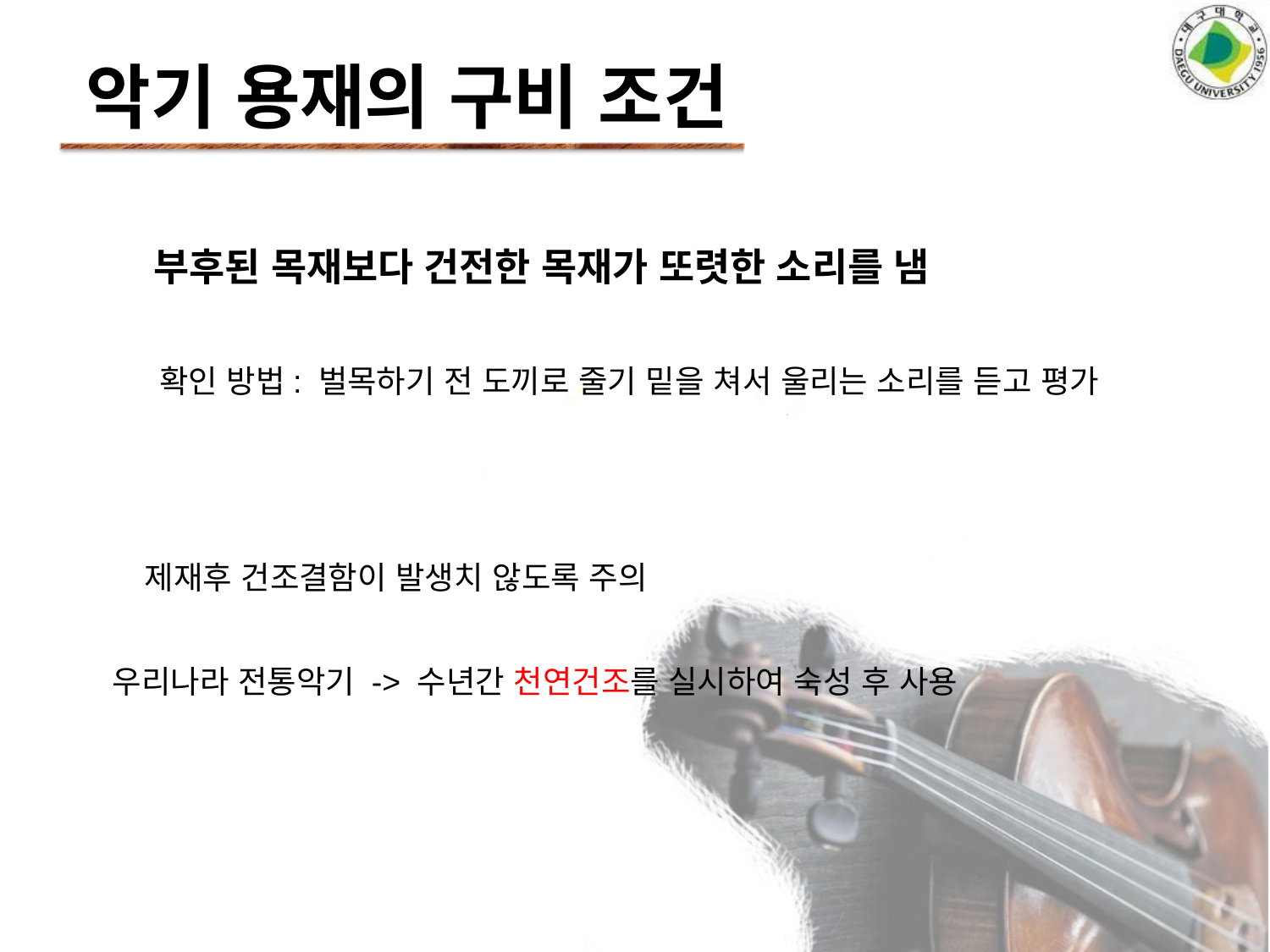

악기 용재의 구비 조건
부후된 목재보다 건전한 목재가 또렷한 소리를 냄
확인 방법: 벌목하기 전 도끼로 줄기 밑을 쳐서 울리는 소리를 듣고 평가
제재후 건조결함이 발생치 않도록 주의
우리나라 전통악기 -> 수년간 천연건조를 실시하여 숙성 후 사용